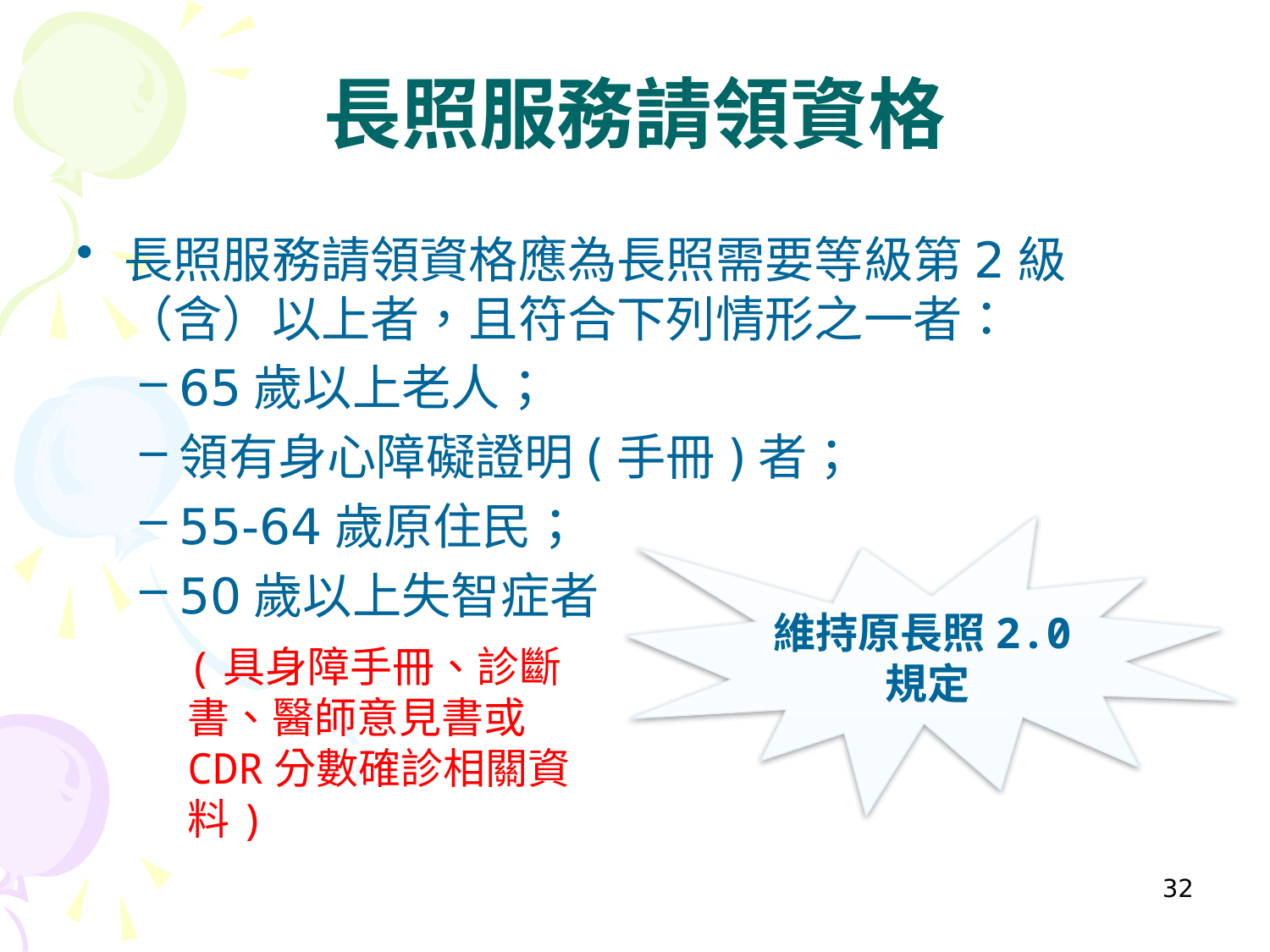

# 長照服務請領資格
長照服務請領資格應為長照需要等級第2級（含）以上者，且符合下列情形之一者：
65歲以上老人；
領有身心障礙證明(手冊)者；
55-64歲原住民；
50歲以上失智症者

維持原長照2.0規定
(具身障手冊、診斷書、醫師意見書或CDR分數確診相關資料)
32